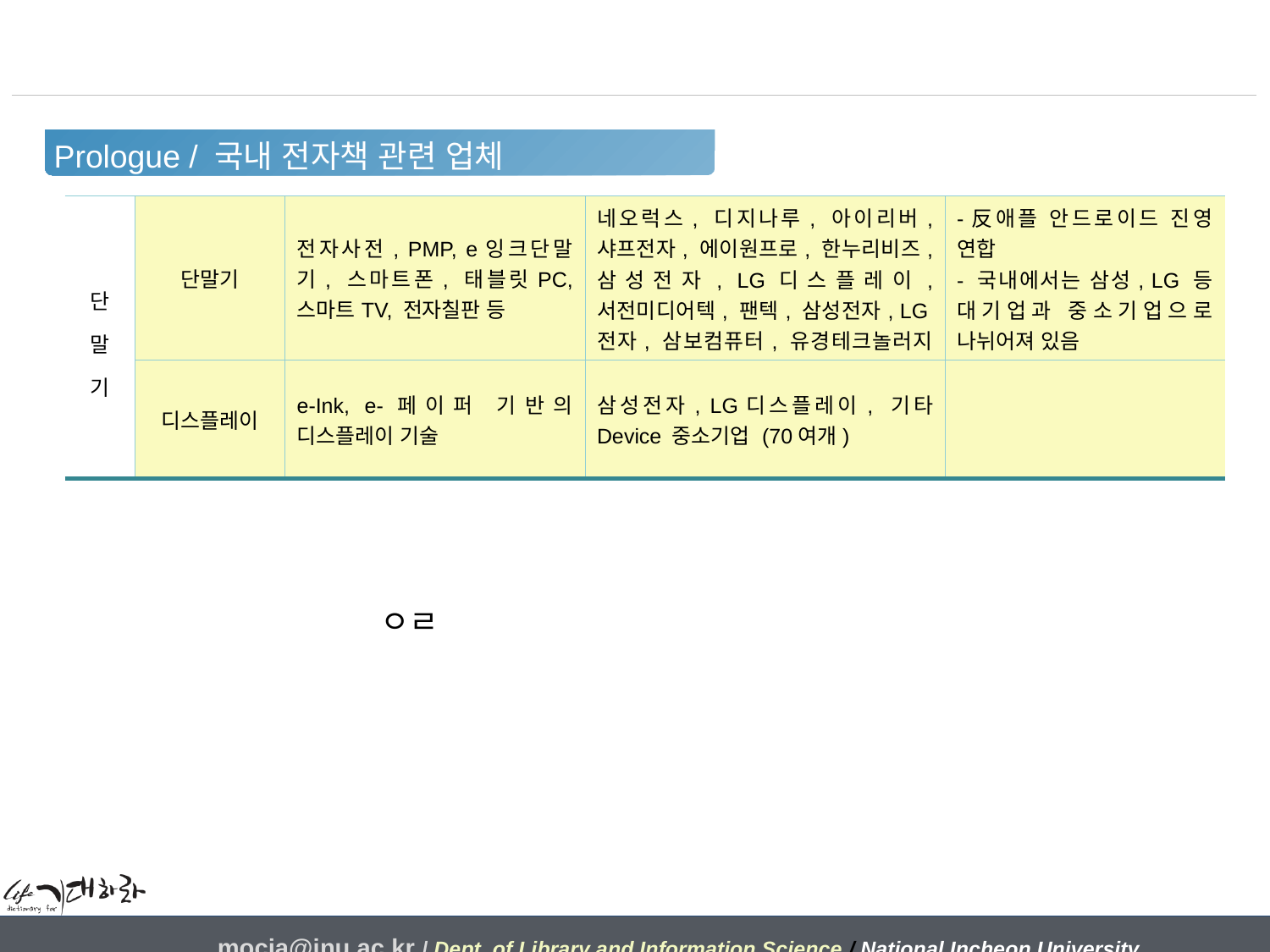

Prologue / 국내 전자책 관련 업체
| 단 말 기 | 단말기 | 전자사전, PMP, e잉크단말기, 스마트폰, 태블릿PC, 스마트TV, 전자칠판 등 | 네오럭스, 디지나루, 아이리버, 샤프전자, 에이원프로, 한누리비즈, 삼성전자, LG디스플레이, 서전미디어텍, 팬텍, 삼성전자, LG전자, 삼보컴퓨터, 유경테크놀러지 등 100개 내외 | -反애플 안드로이드 진영 연합 - 국내에서는 삼성, LG 등 대기업과 중소기업으로 나뉘어져 있음 |
| --- | --- | --- | --- | --- |
|  | 디스플레이 | e-Ink, e-페이퍼 기반의 디스플레이 기술 | 삼성전자, LG디스플레이, 기타 Device 중소기업 (70여개) |  |
ㅇㄹ

mocja@inu.ac.kr / Dept. of Library and Information Science / National Incheon University